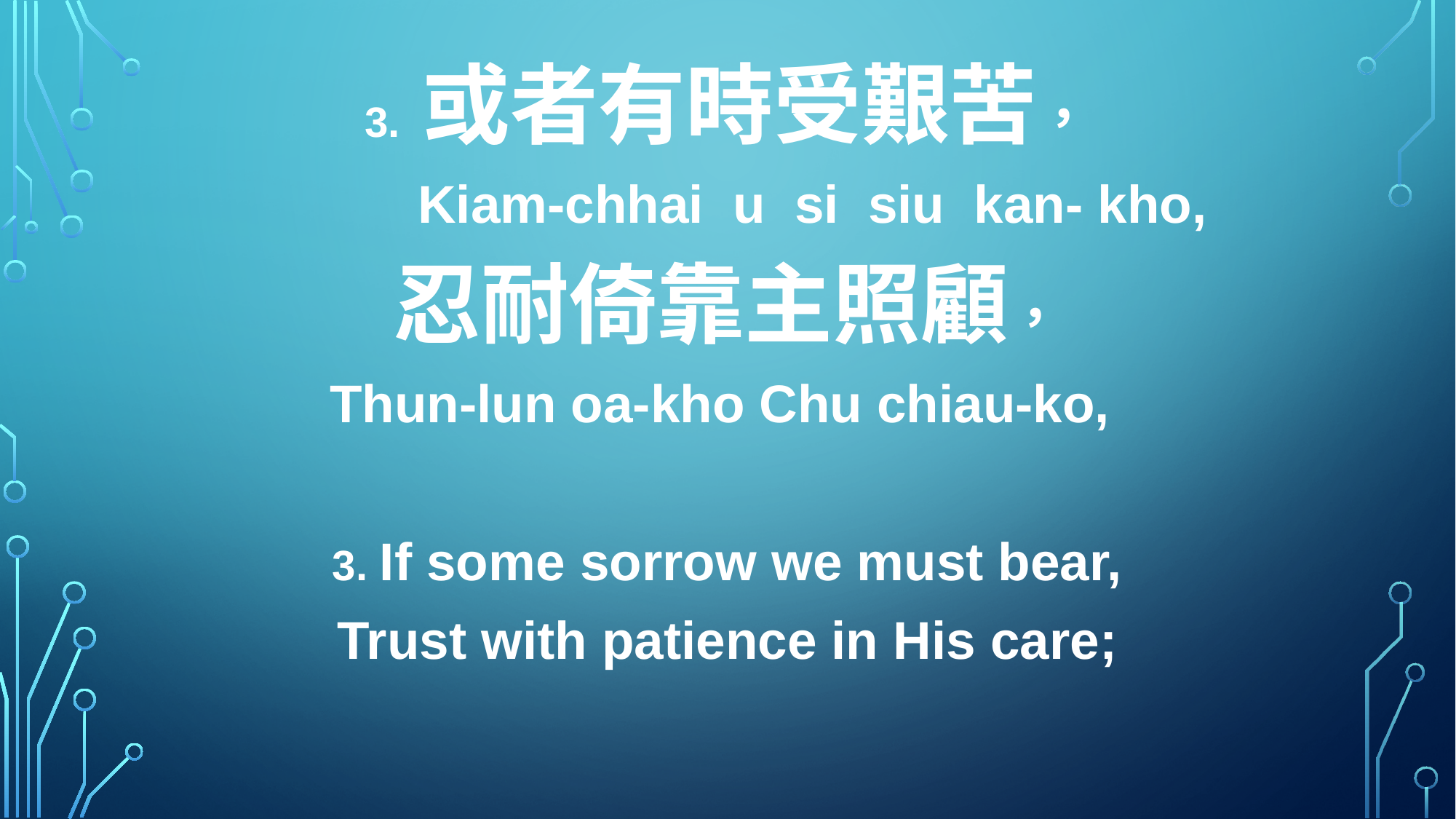

3. 或者有時受艱苦，
                   Kiam-chhai  u  si  siu  kan- kho,
忍耐倚靠主照顧，
Thun-lun oa-kho Chu chiau-ko,

3. If some sorrow we must bear,
Trust with patience in His care;